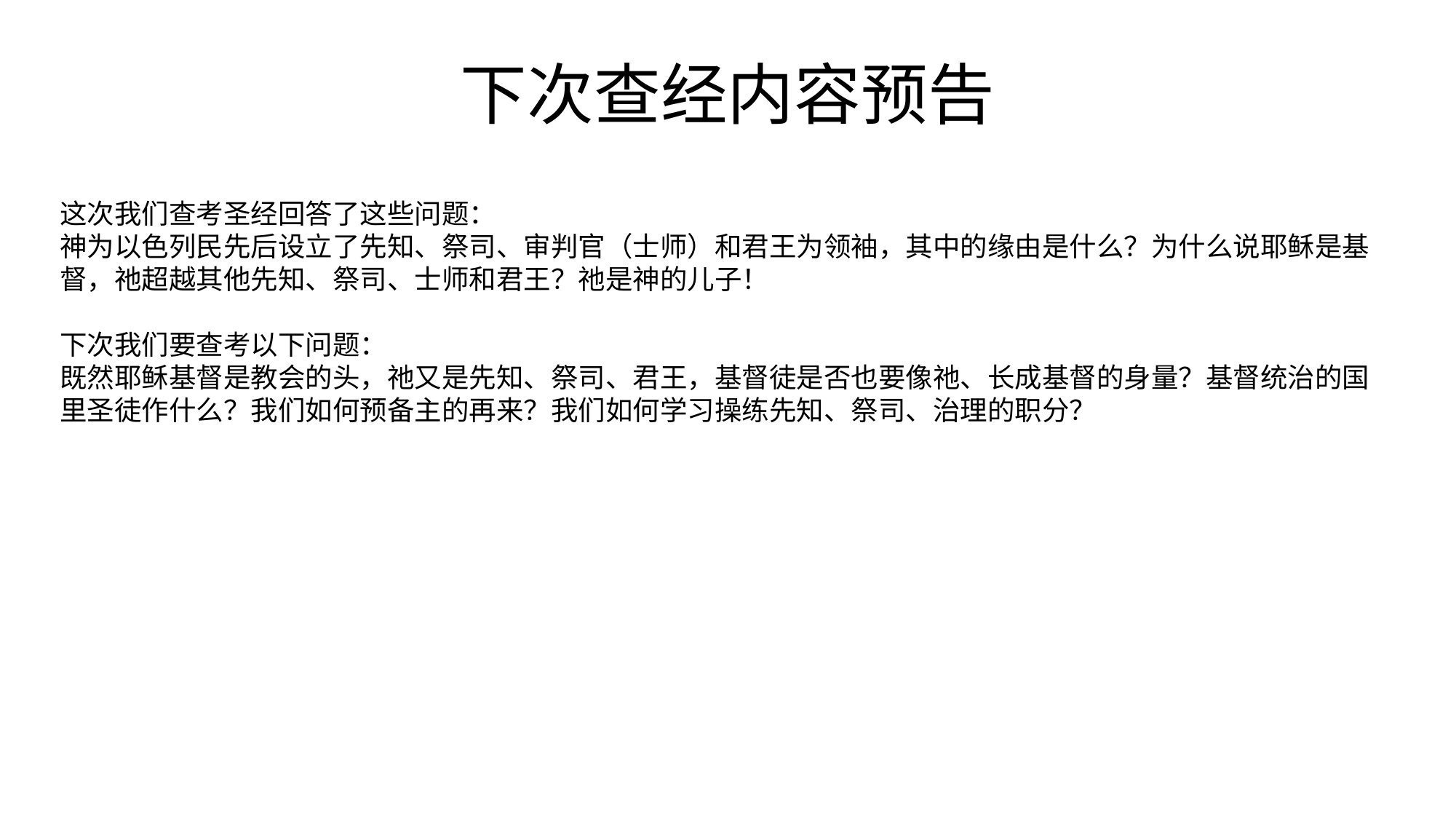

# 下次查经内容预告
这次我们查考圣经回答了这些问题：
神为以色列民先后设立了先知、祭司、审判官（士师）和君王为领袖，其中的缘由是什么？为什么说耶稣是基督，祂超越其他先知、祭司、士师和君王？祂是神的儿子！

下次我们要查考以下问题：
既然耶稣基督是教会的头，祂又是先知、祭司、君王，基督徒是否也要像祂、长成基督的身量？基督统治的国里圣徒作什么？我们如何预备主的再来？我们如何学习操练先知、祭司、治理的职分？